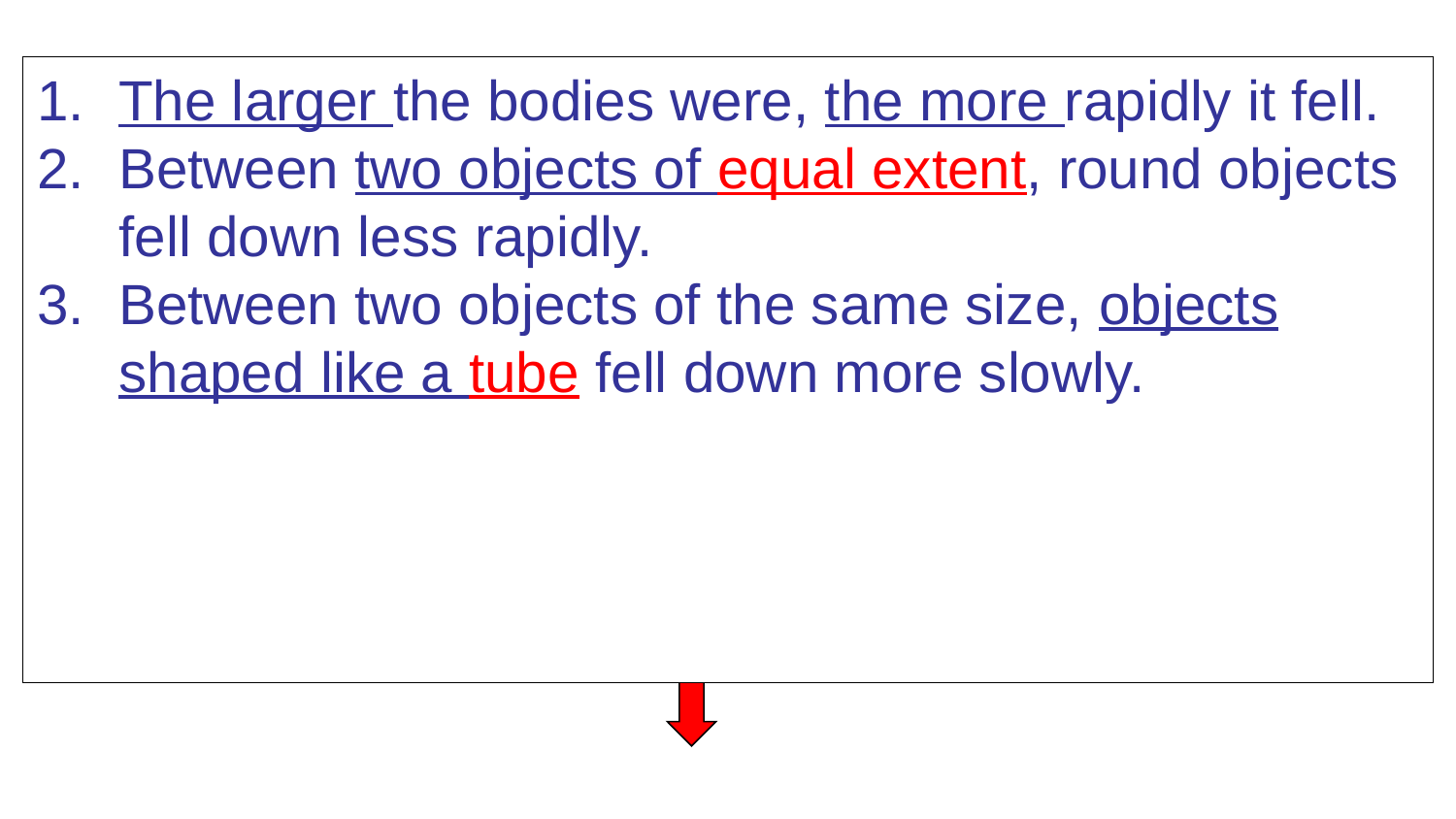

the huge whirlpool
The larger the bodies were, the more rapidly it fell.
Between two objects of equal extent, round objects fell down less rapidly.
Between two objects of the same size, objects shaped like a tube fell down more slowly.

The boat was on the inside of ________________ and we were going round _____________________. After I made three important observations, I tied myself to _____________________. I tried to make my brother __________, but he was ___________________.
in circles at great speed
a barrel to help me float
understand
n. 观察
n. 桶
too frightened to get it
calm
The storyteller’s feelings: ___________